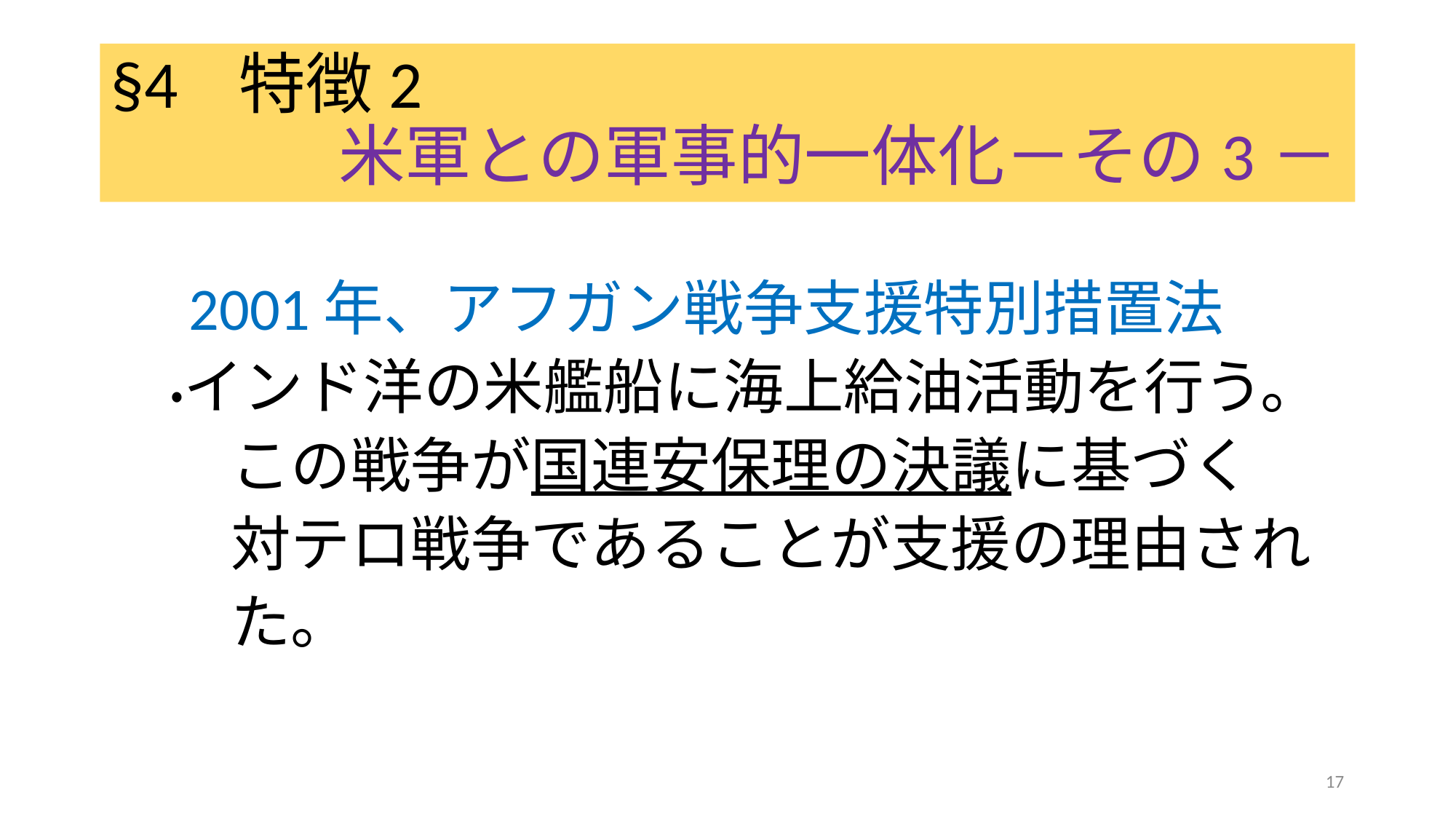

# §4   特徴2 米軍との軍事的一体化－その3－

　  2001年、アフガン戦争支援特別措置法
      ・インド洋の米艦船に海上給油活動を行う。
　　この戦争が国連安保理の決議に基づく
　　対テロ戦争であることが支援の理由され
　　た。

17